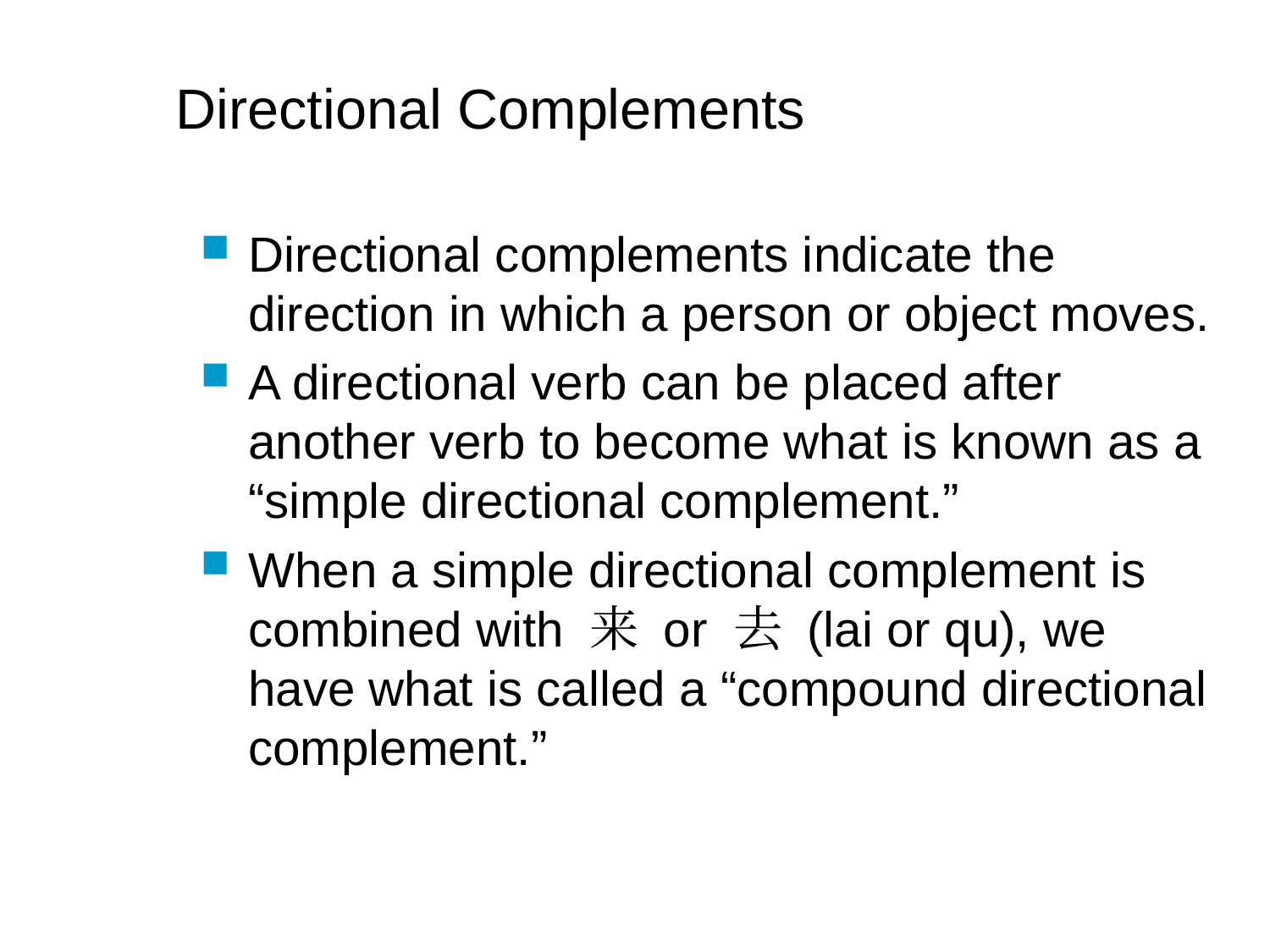

# Directional Complements
Directional complements indicate the direction in which a person or object moves.
A directional verb can be placed after another verb to become what is known as a “simple directional complement.”
When a simple directional complement is combined with 来 or 去 (lai or qu), we have what is called a “compound directional complement.”